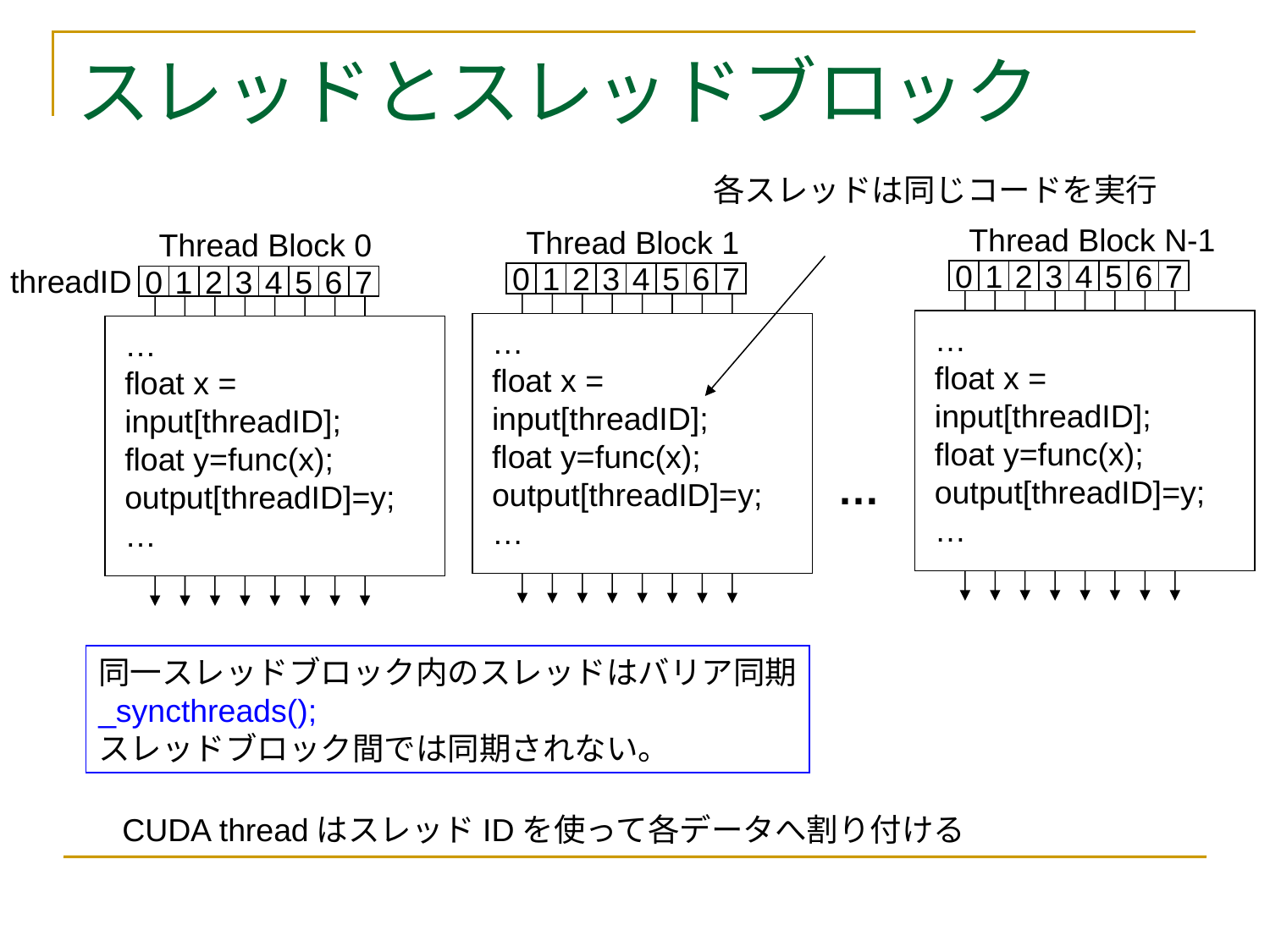

# スレッドとスレッドブロック
各スレッドは同じコードを実行
Thread Block N-1
Thread Block 1
Thread Block 0
threadID

0
1
2
3
4
5
6
7
0
1
2
3
4
5
6
7
0
1
2
3
4
5
6
7

…
float x =
input[threadID];
float y=func(x);
output[threadID]=y;
…

…
float x =
input[threadID];
float y=func(x);
output[threadID]=y;
…
…
float x =
input[threadID];
float y=func(x);
output[threadID]=y;
…
…
同一スレッドブロック内のスレッドはバリア同期
_syncthreads();
スレッドブロック間では同期されない。
CUDA threadはスレッドIDを使って各データへ割り付ける